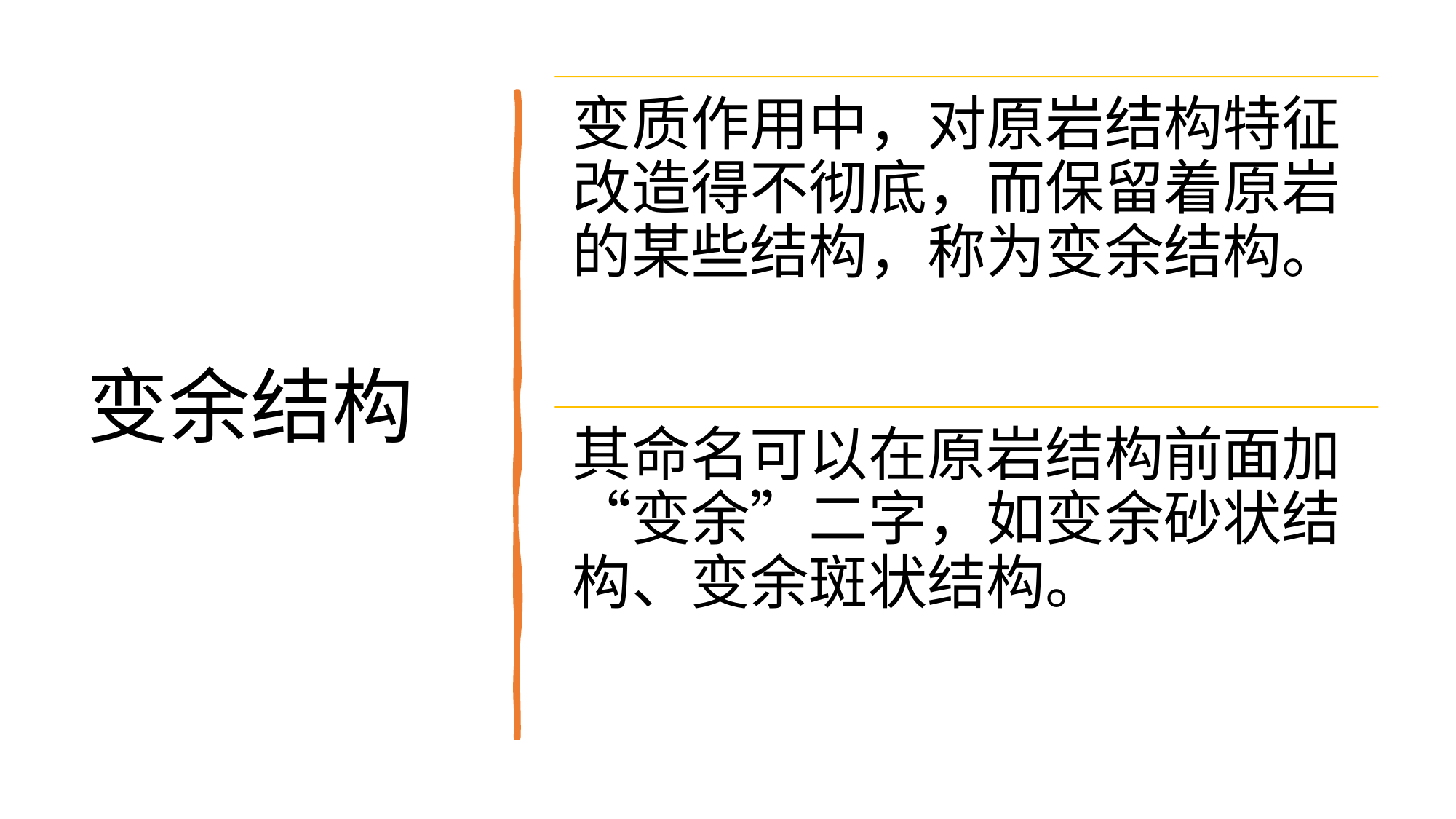

变质作用中，对原岩结构特征改造得不彻底，而保留着原岩的某些结构，称为变余结构。
其命名可以在原岩结构前面加“变余”二字，如变余砂状结构、变余斑状结构。
# 变余结构